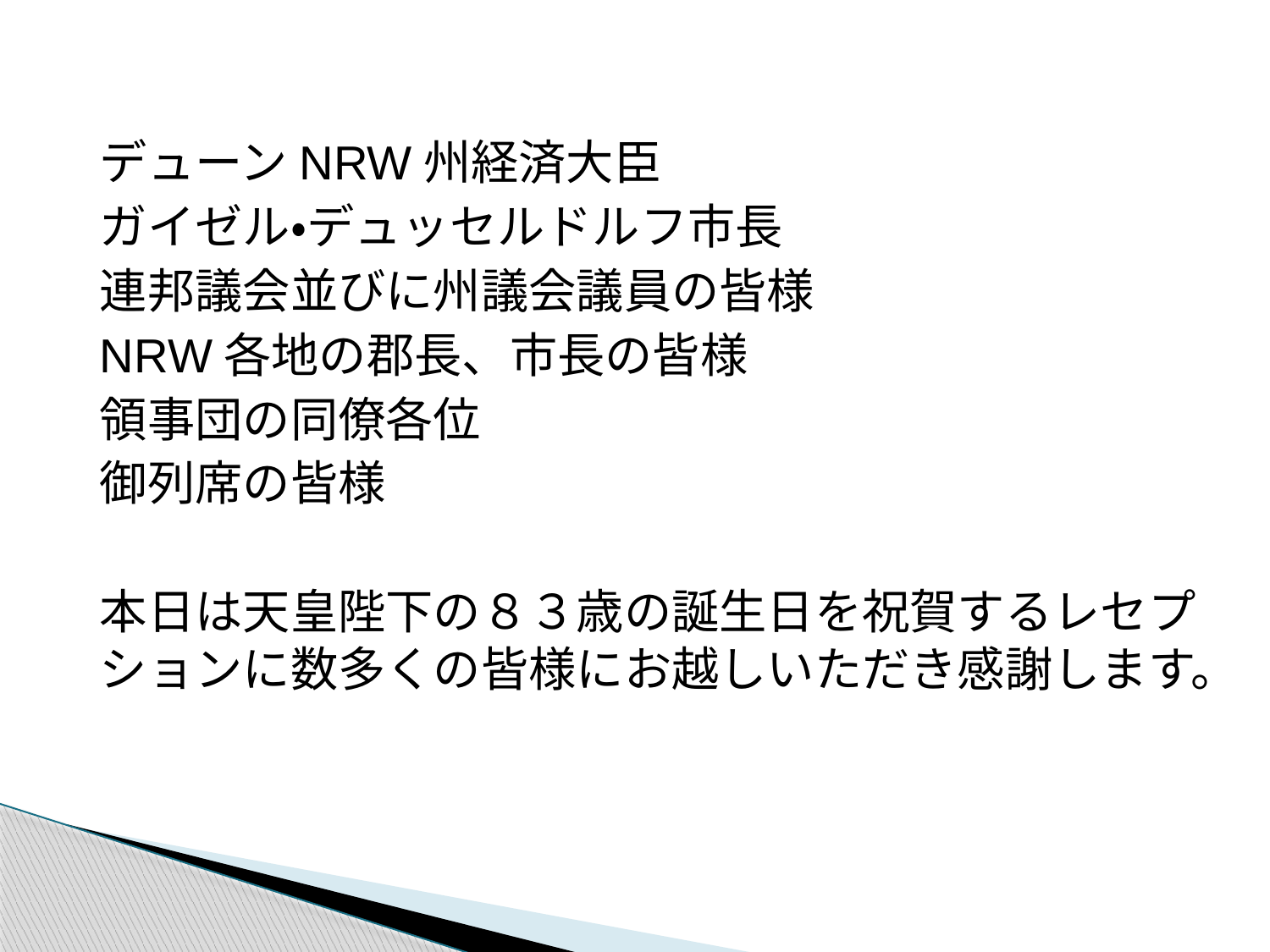

デューンNRW州経済大臣
ガイゼル・デュッセルドルフ市長
連邦議会並びに州議会議員の皆様
NRW各地の郡長、市長の皆様
領事団の同僚各位
御列席の皆様

本日は天皇陛下の８３歳の誕生日を祝賀するレセプションに数多くの皆様にお越しいただき感謝します。